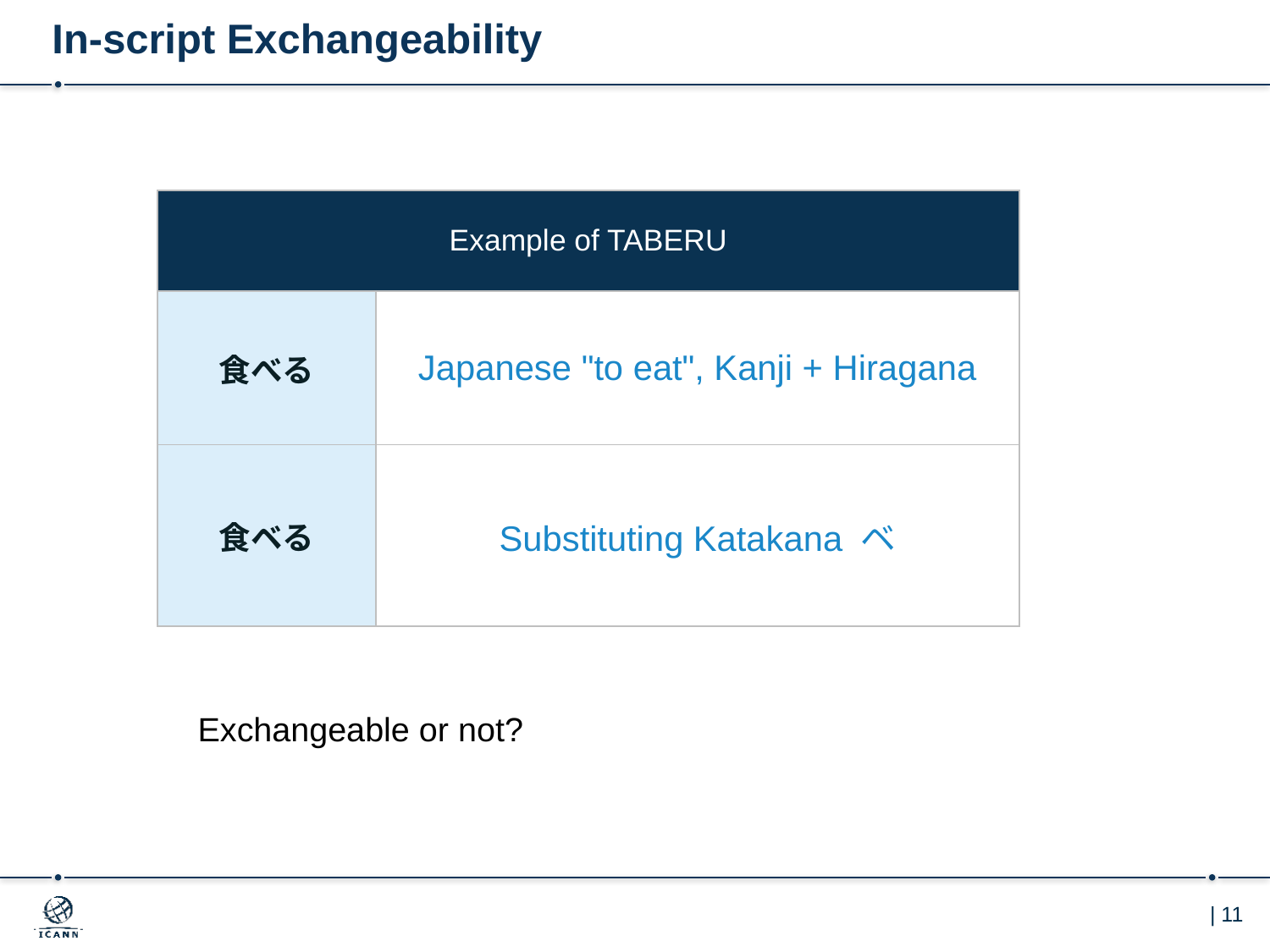

# In-script Exchangeability
| Example of TABERU |  |
| --- | --- |
| 食べる | Japanese "to eat", Kanji + Hiragana |
| 食ベる | Substituting Katakana ベ |
Exchangeable or not?